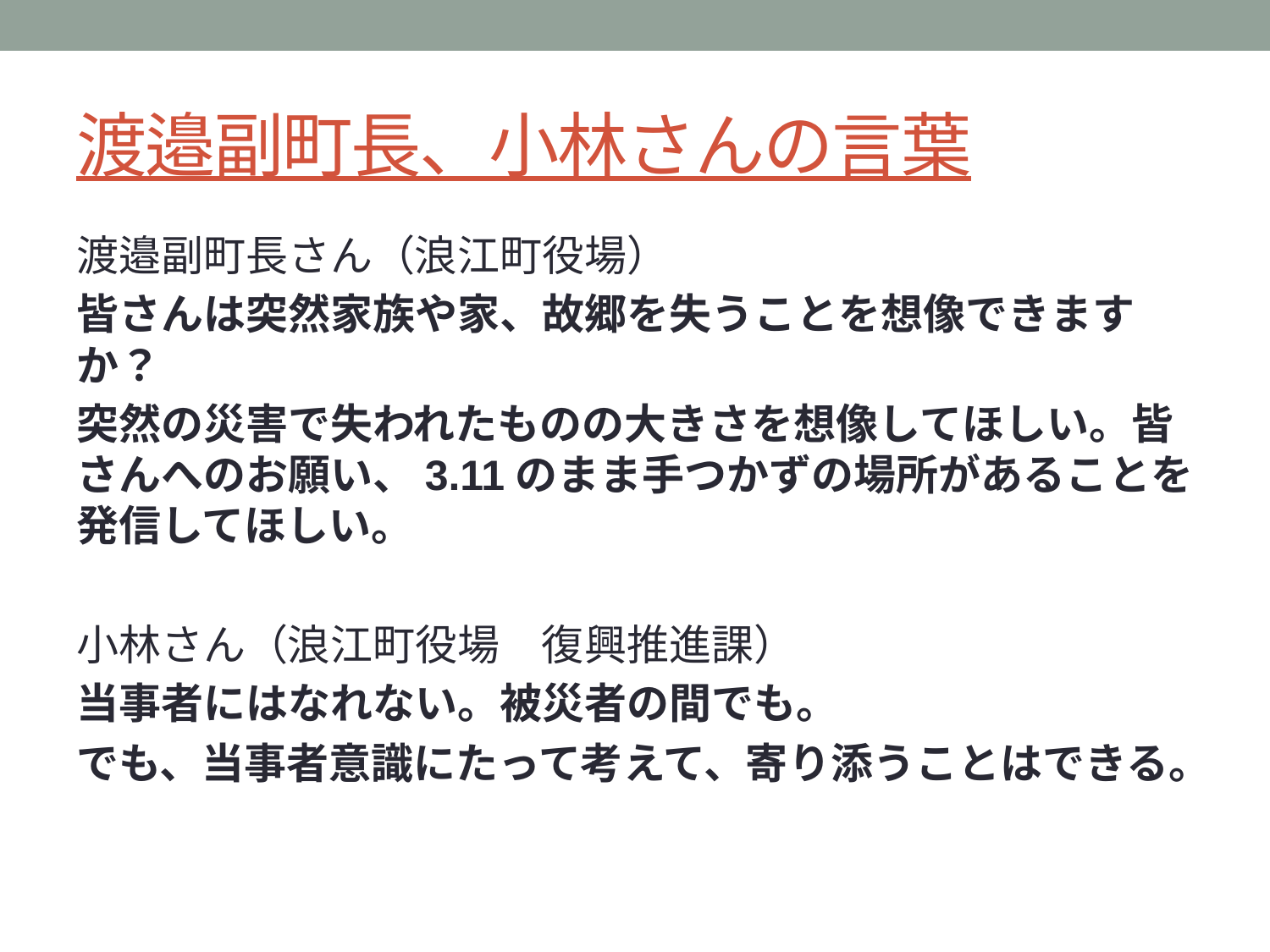

# 渡邉副町長、小林さんの言葉
渡邉副町長さん（浪江町役場）
皆さんは突然家族や家、故郷を失うことを想像できますか？
突然の災害で失われたものの大きさを想像してほしい。皆さんへのお願い、3.11のまま手つかずの場所があることを発信してほしい。

小林さん（浪江町役場　復興推進課）
当事者にはなれない。被災者の間でも。
でも、当事者意識にたって考えて、寄り添うことはできる。